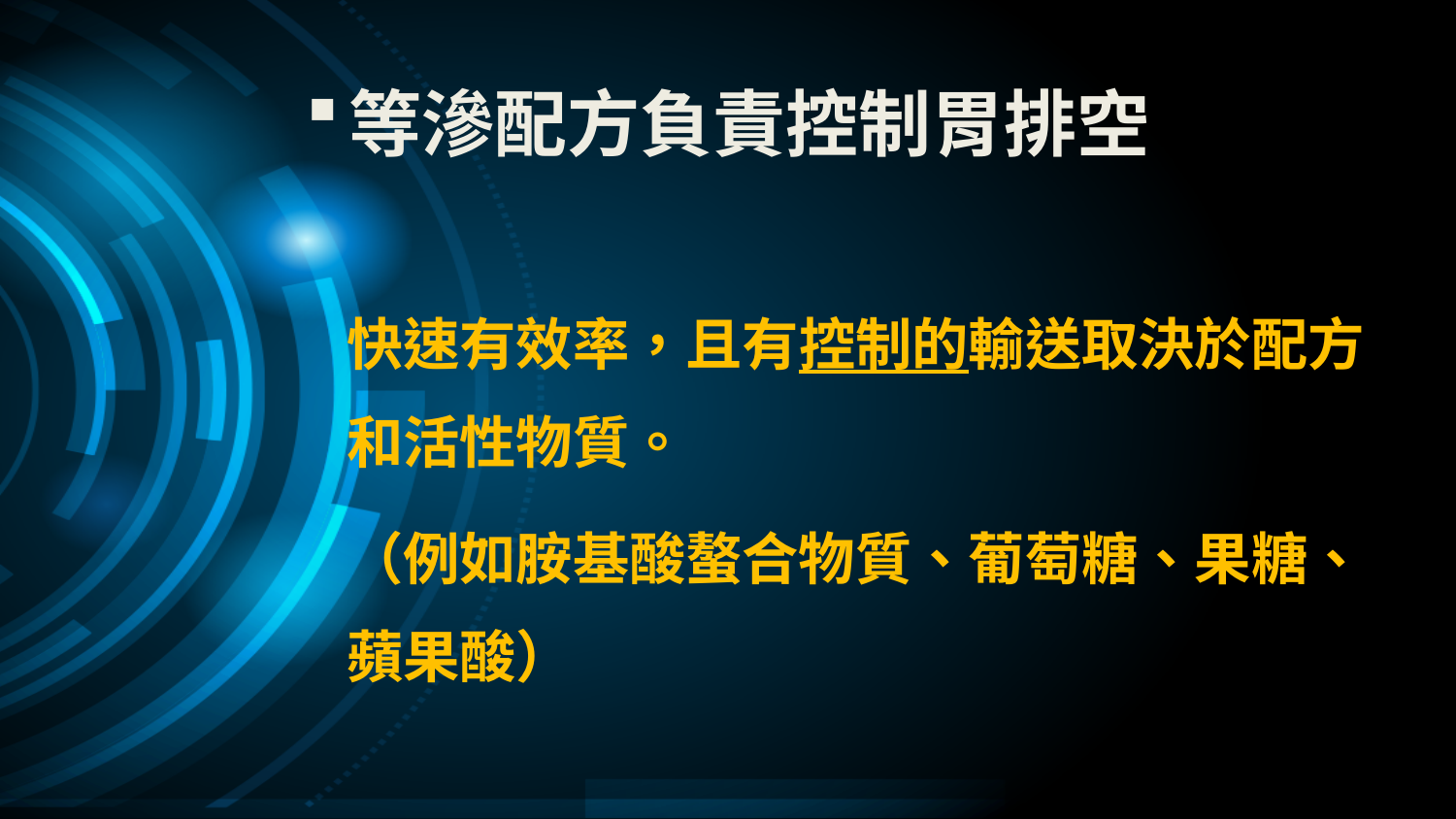

等滲配方負責控制胃排空

快速有效率，且有控制的輸送取決於配方和活性物質。
（例如胺基酸螯合物質、葡萄糖、果糖、蘋果酸）